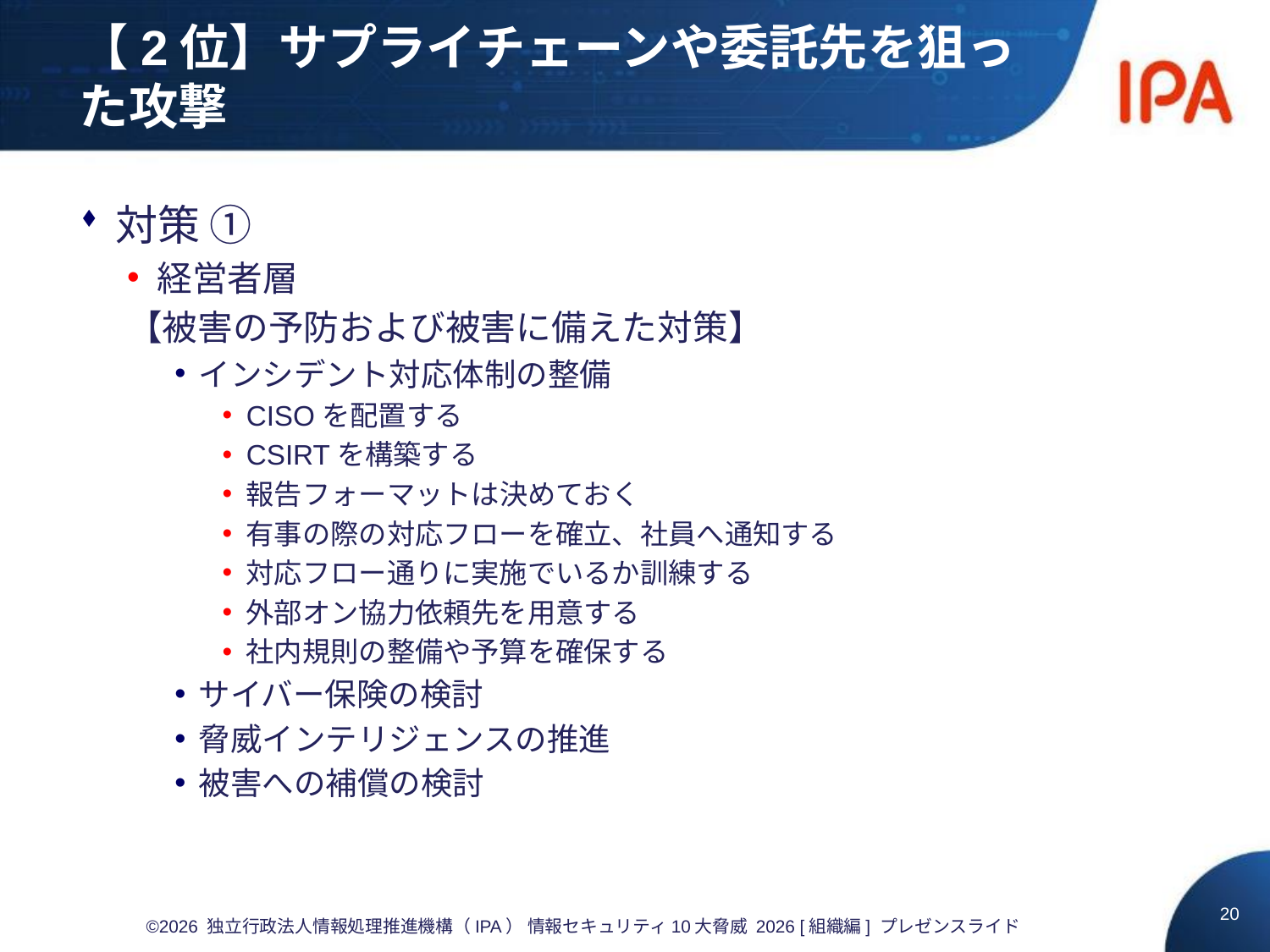

# 【2位】サプライチェーンや委託先を狙った攻撃
対策 ①
経営者層
【被害の予防および被害に備えた対策】
インシデント対応体制の整備
CISOを配置する
CSIRTを構築する
報告フォーマットは決めておく
有事の際の対応フローを確立、社員へ通知する
対応フロー通りに実施でいるか訓練する
外部オン協力依頼先を用意する
社内規則の整備や予算を確保する
サイバー保険の検討
脅威インテリジェンスの推進
被害への補償の検討
20
©2026 独立行政法人情報処理推進機構（IPA） 情報セキュリティ10大脅威 2026 [組織編] プレゼンスライド